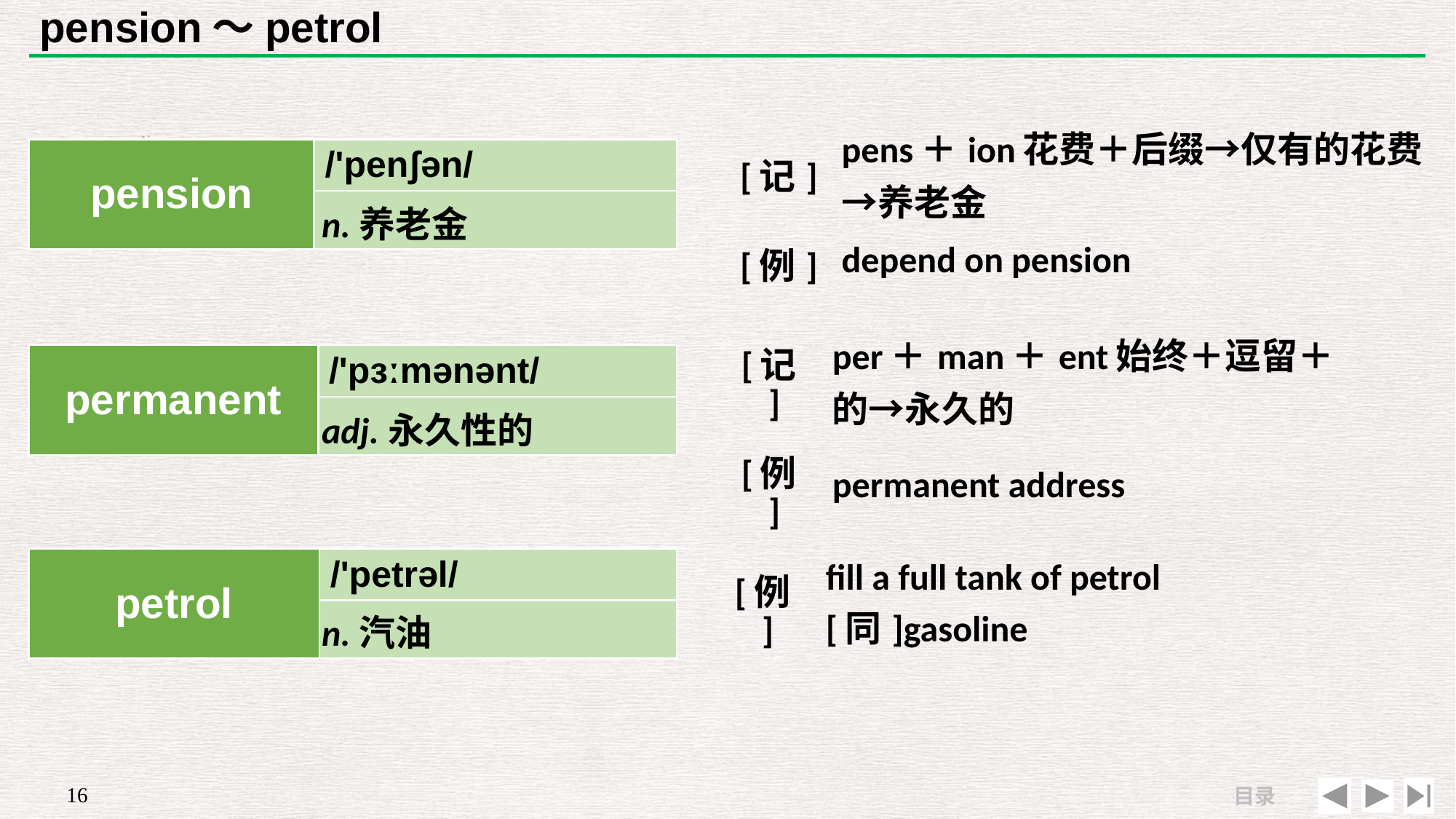

# pension～petrol

| [记] | pens＋ion花费＋后缀→仅有的花费→养老金 |
| --- | --- |
| [例] | depend on pension |
| pension | /'penʃən/ |
| --- | --- |
|  |  |
n.养老金
| [记] | per＋man＋ent始终＋逗留＋的→永久的 |
| --- | --- |
| [例] | permanent address |
| permanent | /'pɜːmənənt/ |
| --- | --- |
|  |  |
adj.永久性的
|  |  |
| --- | --- |
| [例] | fill a full tank of petrol [同]gasoline |
| petrol | /'petrəl/ |
| --- | --- |
|  |  |
n.汽油